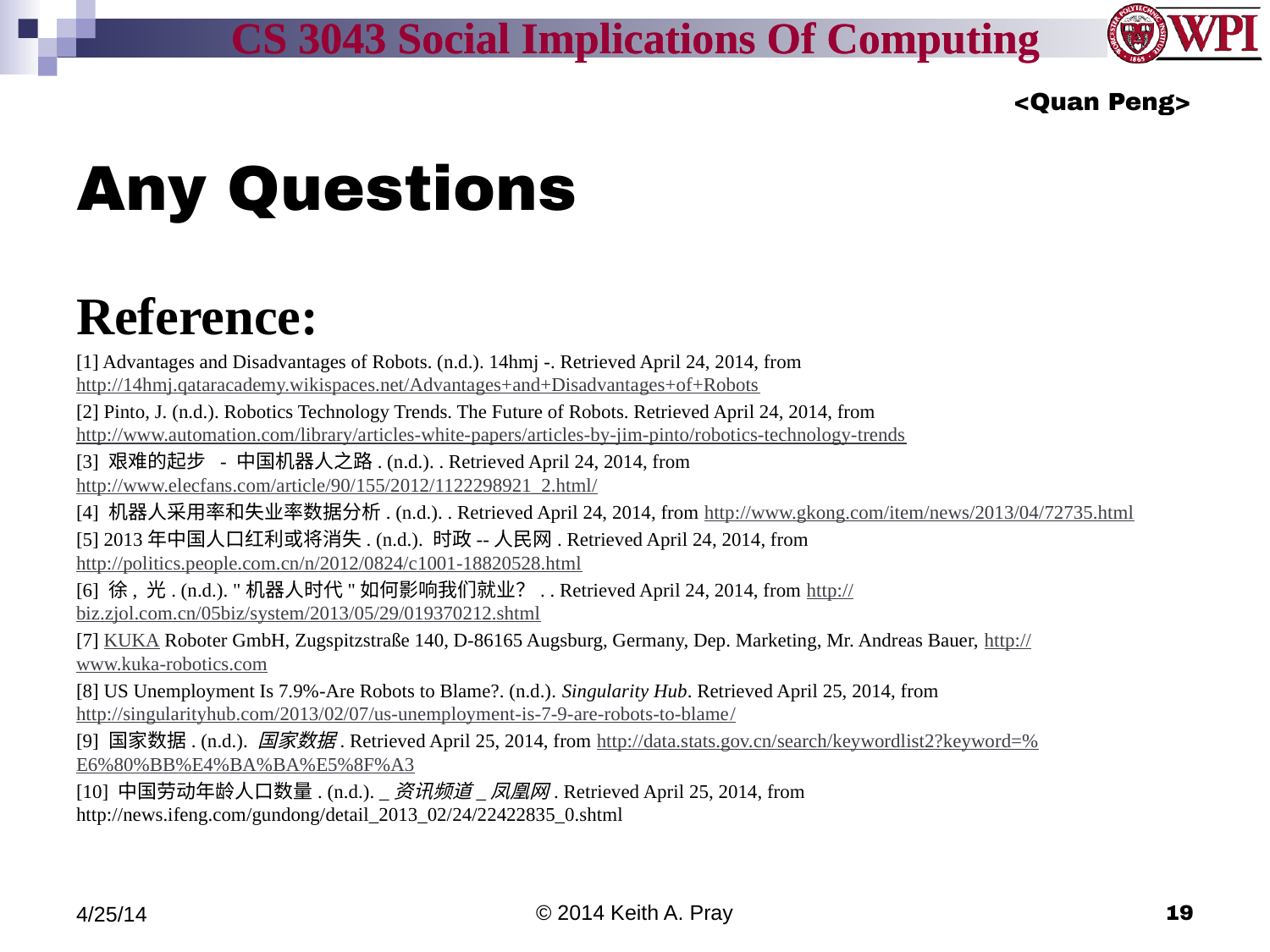

<Quan Peng>
# Any Questions
Reference:
[1] Advantages and Disadvantages of Robots. (n.d.). 14hmj -. Retrieved April 24, 2014, from http://14hmj.qataracademy.wikispaces.net/Advantages+and+Disadvantages+of+Robots
[2] Pinto, J. (n.d.). Robotics Technology Trends. The Future of Robots. Retrieved April 24, 2014, from http://www.automation.com/library/articles-white-papers/articles-by-jim-pinto/robotics-technology-trends
[3] 艰难的起步 - 中国机器人之路. (n.d.). . Retrieved April 24, 2014, from http://www.elecfans.com/article/90/155/2012/1122298921_2.html/
[4] 机器人采用率和失业率数据分析. (n.d.). . Retrieved April 24, 2014, from http://www.gkong.com/item/news/2013/04/72735.html
[5] 2013年中国人口红利或将消失. (n.d.). 时政--人民网. Retrieved April 24, 2014, from http://politics.people.com.cn/n/2012/0824/c1001-18820528.html
[6] 徐, 光. (n.d.). "机器人时代"如何影响我们就业？. . Retrieved April 24, 2014, from http://biz.zjol.com.cn/05biz/system/2013/05/29/019370212.shtml
[7] KUKA Roboter GmbH, Zugspitzstraße 140, D-86165 Augsburg, Germany, Dep. Marketing, Mr. Andreas Bauer, http://www.kuka-robotics.com
[8] US Unemployment Is 7.9%-Are Robots to Blame?. (n.d.). Singularity Hub. Retrieved April 25, 2014, from http://singularityhub.com/2013/02/07/us-unemployment-is-7-9-are-robots-to-blame/
[9] 国家数据. (n.d.). 国家数据. Retrieved April 25, 2014, from http://data.stats.gov.cn/search/keywordlist2?keyword=%E6%80%BB%E4%BA%BA%E5%8F%A3
[10] 中国劳动年龄人口数量. (n.d.). _资讯频道_凤凰网. Retrieved April 25, 2014, from http://news.ifeng.com/gundong/detail_2013_02/24/22422835_0.shtml

4/25/14
© 2014 Keith A. Pray
19